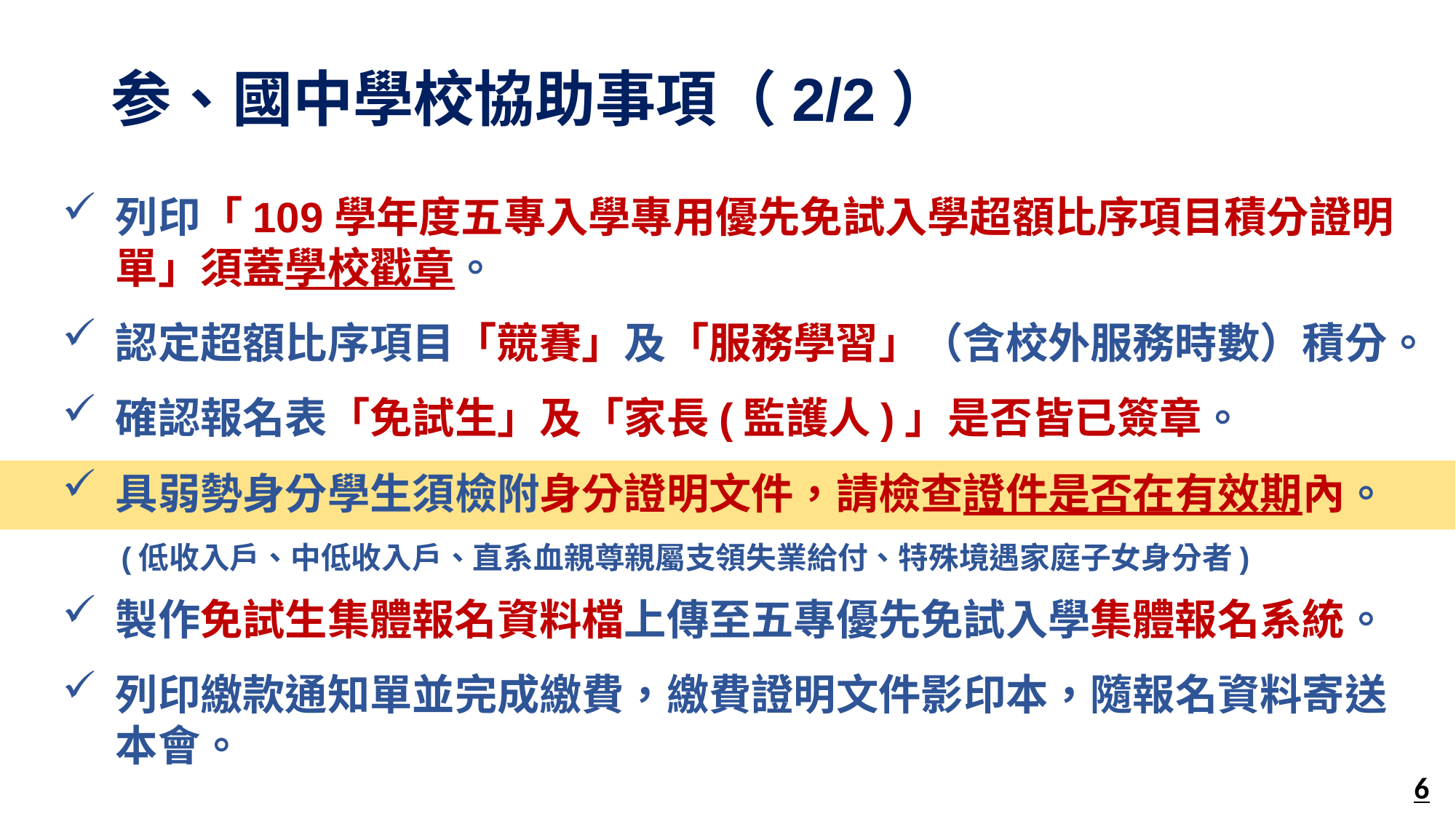

# 参、國中學校協助事項（2/2）
列印「109學年度五專入學專用優先免試入學超額比序項目積分證明單」須蓋學校戳章。
認定超額比序項目「競賽」及「服務學習」（含校外服務時數）積分。
確認報名表「免試生」及「家長(監護人)」是否皆已簽章。
具弱勢身分學生須檢附身分證明文件，請檢查證件是否在有效期內。
     (低收入戶、中低收入戶、直系血親尊親屬支領失業給付、特殊境遇家庭子女身分者)
製作免試生集體報名資料檔上傳至五專優先免試入學集體報名系統。
列印繳款通知單並完成繳費，繳費證明文件影印本，隨報名資料寄送本會。

6